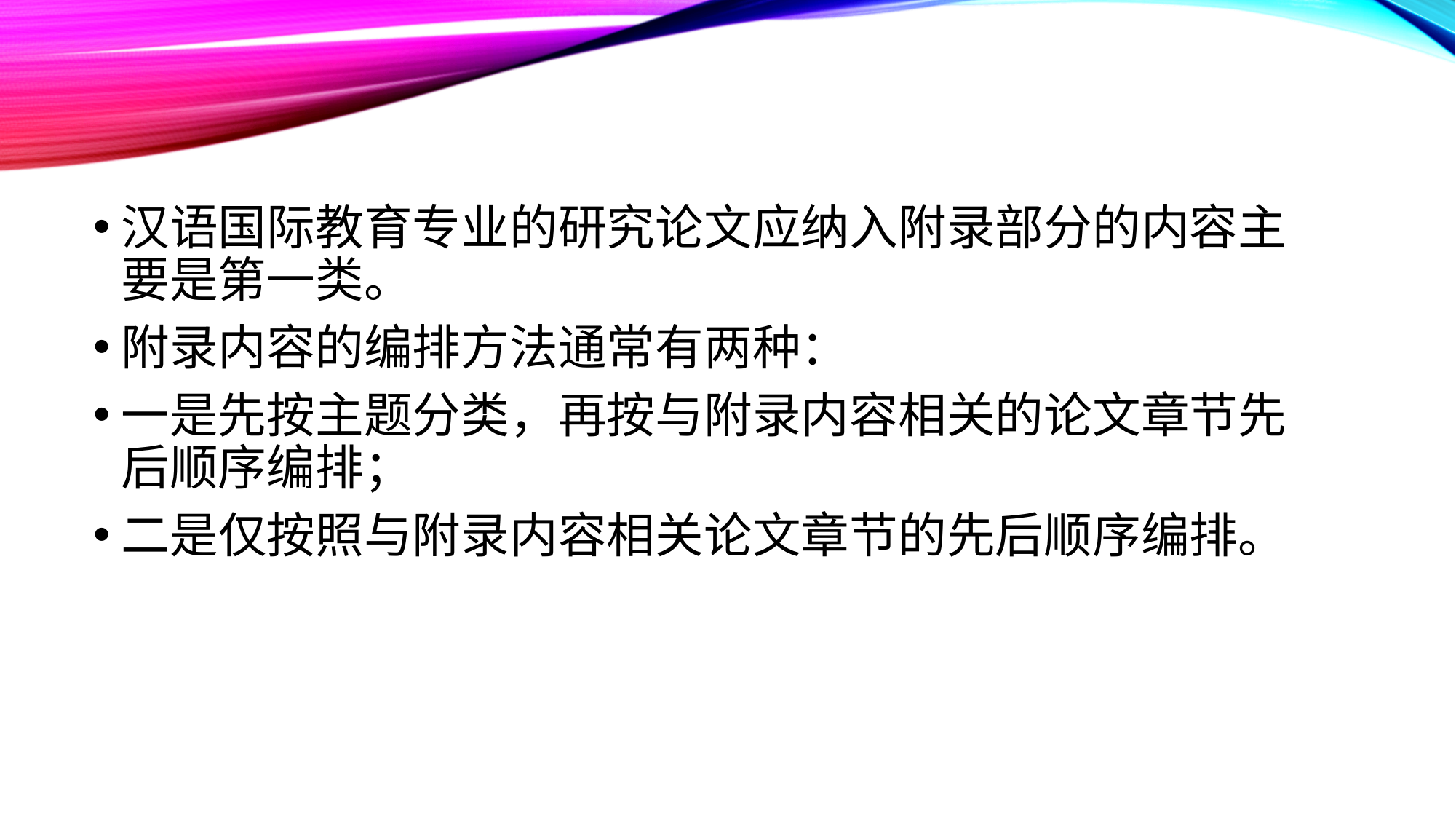

汉语国际教育专业的研究论文应纳入附录部分的内容主要是第一类。
附录内容的编排方法通常有两种：
一是先按主题分类，再按与附录内容相关的论文章节先后顺序编排；
二是仅按照与附录内容相关论文章节的先后顺序编排。